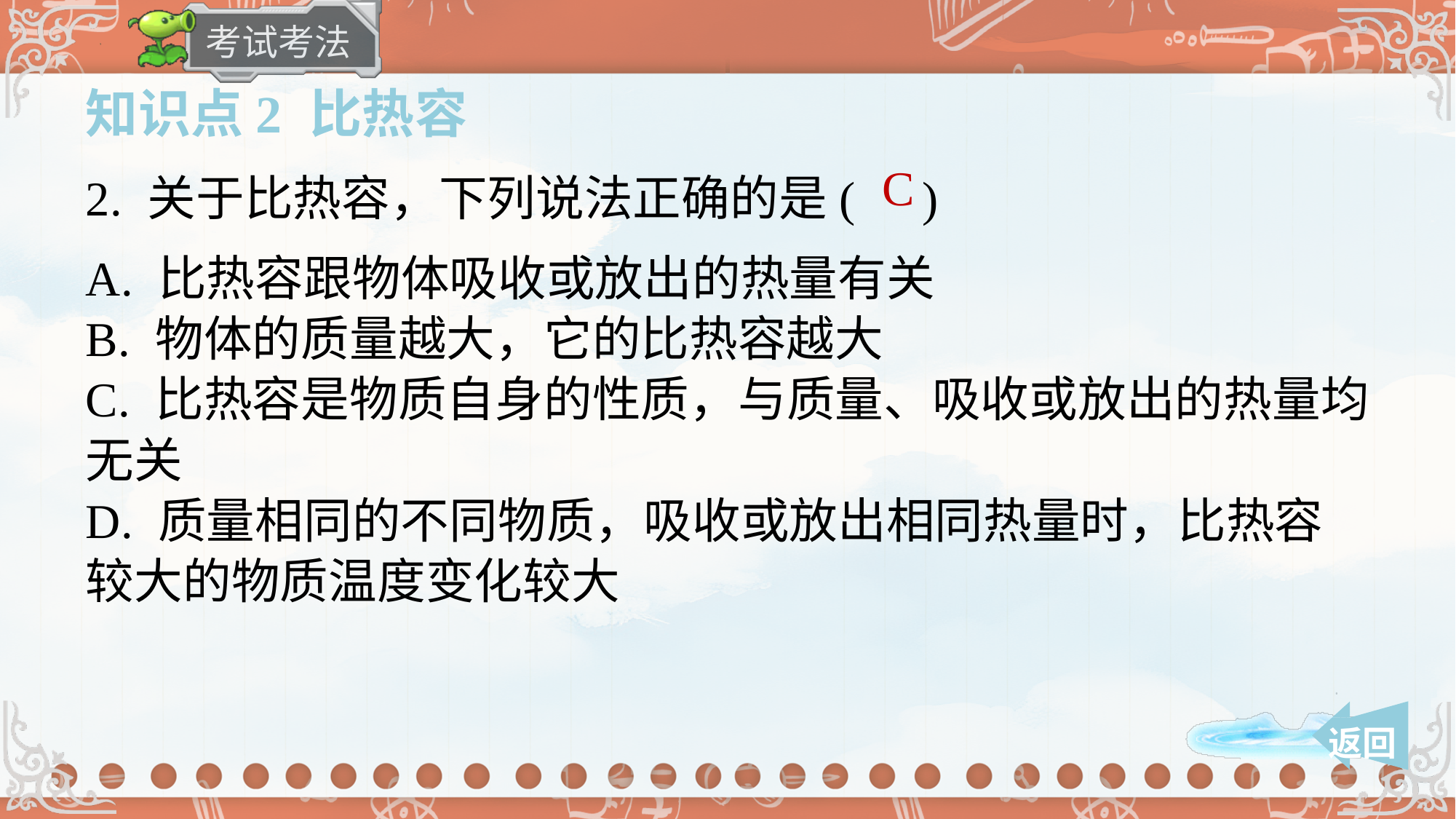

知识点2 比热容
C
2. 关于比热容，下列说法正确的是(     )
A. 比热容跟物体吸收或放出的热量有关
B. 物体的质量越大，它的比热容越大
C. 比热容是物质自身的性质，与质量、吸收或放出的热量均
无关
D. 质量相同的不同物质，吸收或放出相同热量时，比热容
较大的物质温度变化较大
 返回